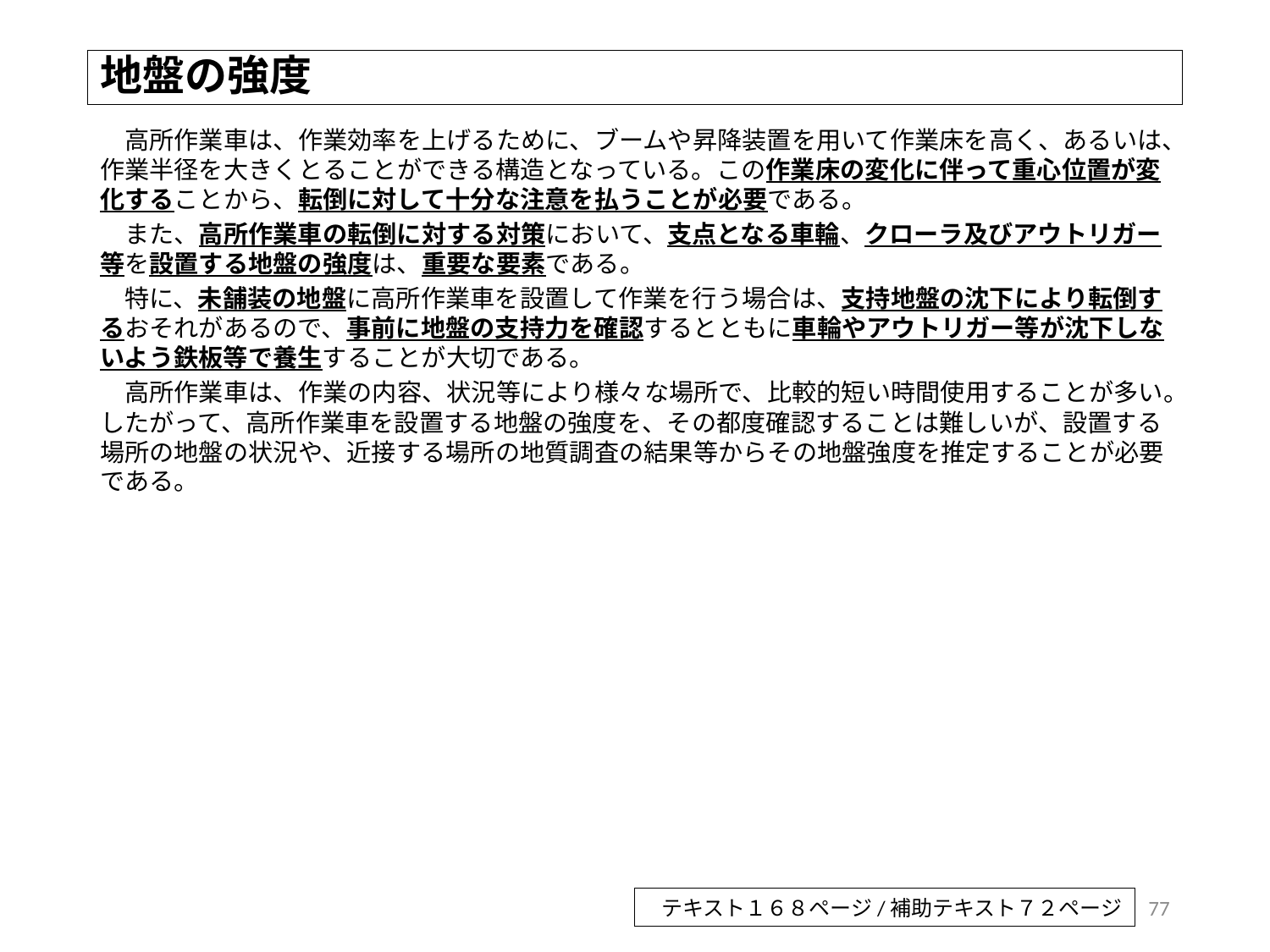

# 地盤の強度
　高所作業車は、作業効率を上げるために、ブームや昇降装置を用いて作業床を高く、あるいは、作業半径を大きくとることができる構造となっている。この作業床の変化に伴って重心位置が変化することから、転倒に対して十分な注意を払うことが必要である。
　また、高所作業車の転倒に対する対策において、支点となる車輪、クローラ及びアウトリガー等を設置する地盤の強度は、重要な要素である。
　特に、未舗装の地盤に高所作業車を設置して作業を行う場合は、支持地盤の沈下により転倒するおそれがあるので、事前に地盤の支持力を確認するとともに車輪やアウトリガー等が沈下しないよう鉄板等で養生することが大切である。
　高所作業車は、作業の内容、状況等により様々な場所で、比較的短い時間使用することが多い。したがって、高所作業車を設置する地盤の強度を、その都度確認することは難しいが、設置する場所の地盤の状況や、近接する場所の地質調査の結果等からその地盤強度を推定することが必要である。
77
テキスト１６８ページ/補助テキスト７２ページ